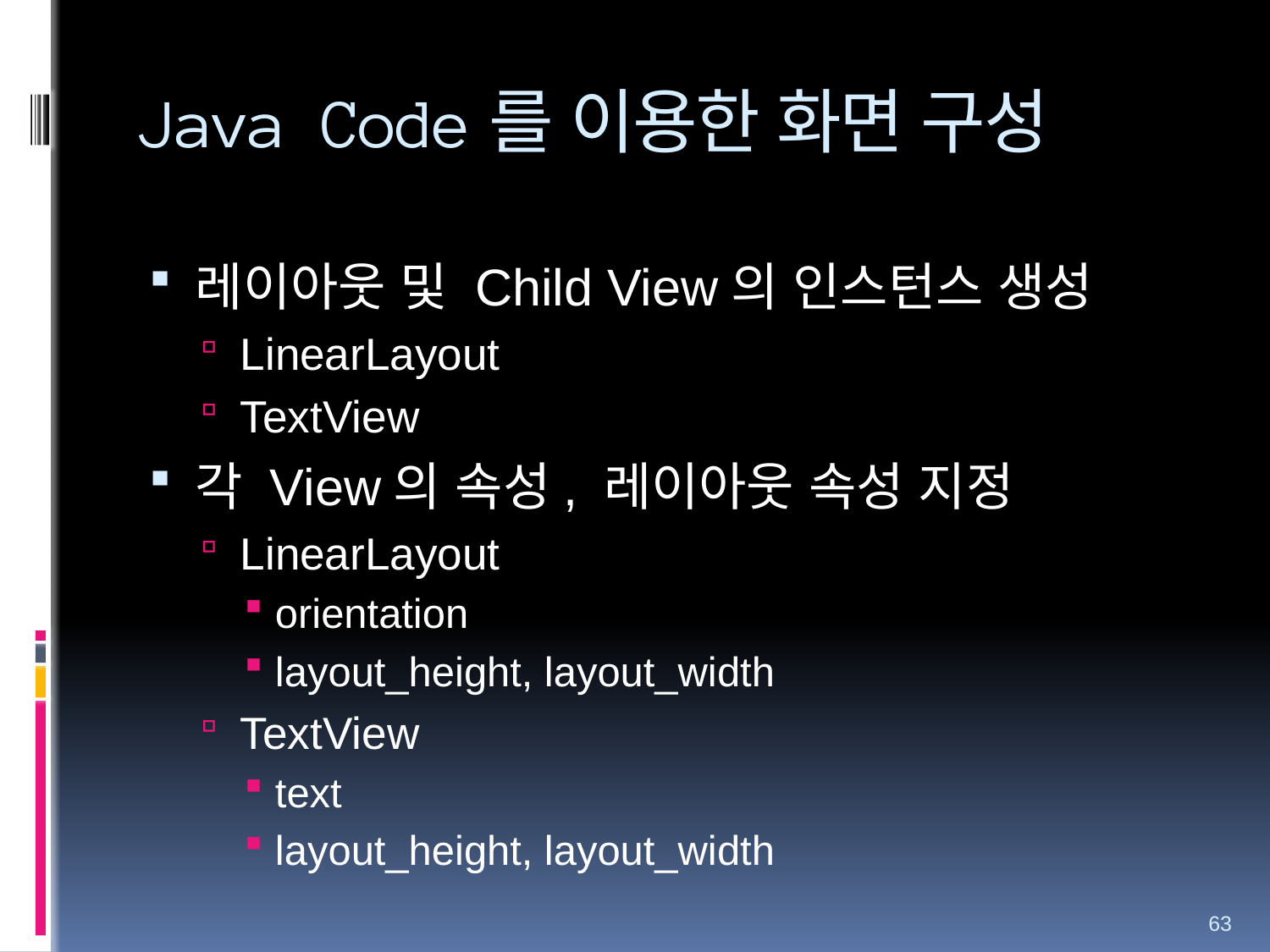

# Java Code를 이용한 화면 구성
레이아웃 및 Child View의 인스턴스 생성
LinearLayout
TextView
각 View의 속성, 레이아웃 속성 지정
LinearLayout
orientation
layout_height, layout_width
TextView
text
layout_height, layout_width
63